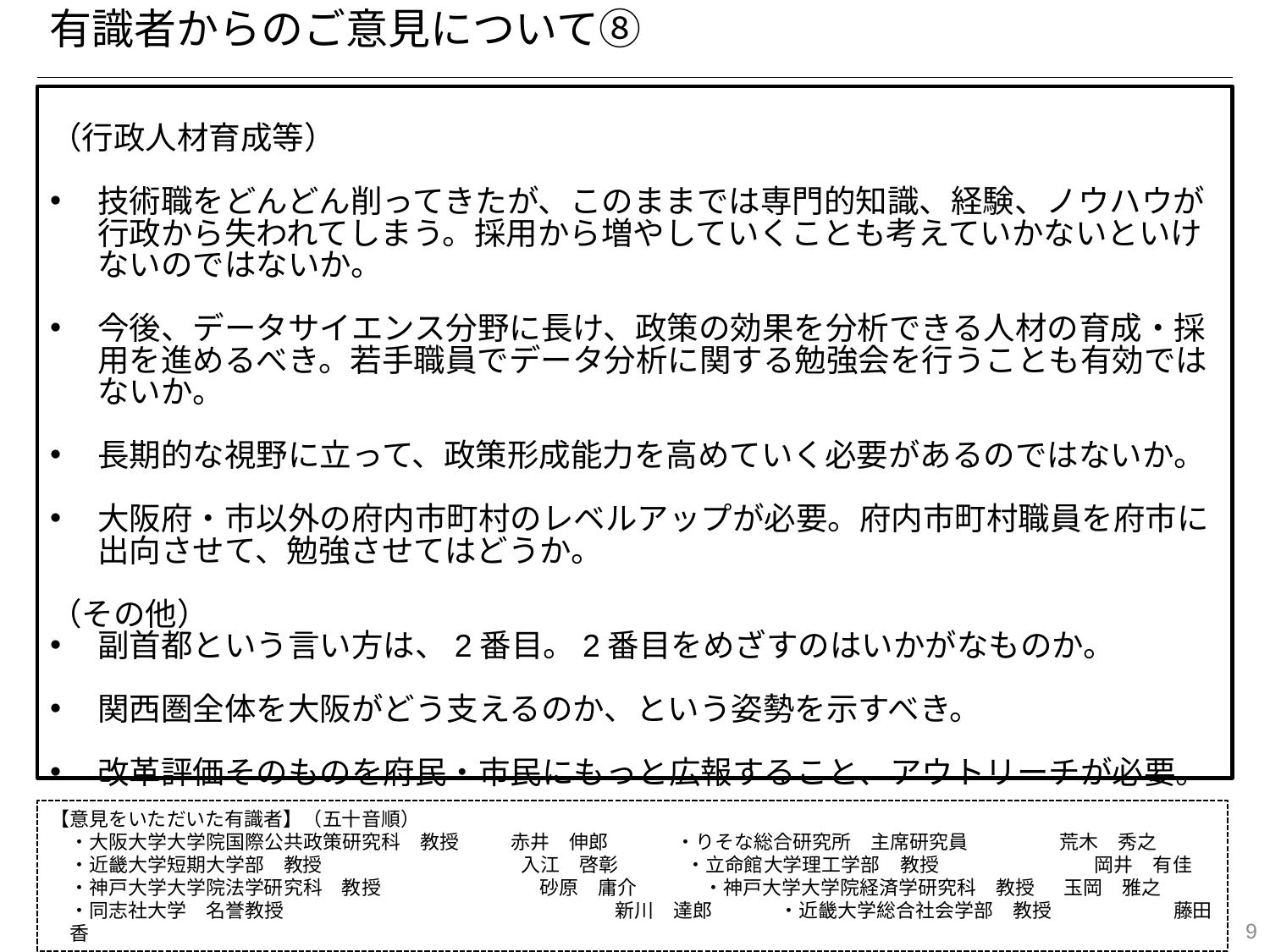

有識者からのご意見について⑧

（行政人材育成等）

技術職をどんどん削ってきたが、このままでは専門的知識、経験、ノウハウが行政から失われてしまう。採用から増やしていくことも考えていかないといけないのではないか。

今後、データサイエンス分野に長け、政策の効果を分析できる人材の育成・採用を進めるべき。若手職員でデータ分析に関する勉強会を行うことも有効ではないか。

長期的な視野に立って、政策形成能力を高めていく必要があるのではないか。

大阪府・市以外の府内市町村のレベルアップが必要。府内市町村職員を府市に出向させて、勉強させてはどうか。

（その他）
副首都という言い方は、2番目。2番目をめざすのはいかがなものか。

関西圏全体を大阪がどう支えるのか、という姿勢を示すべき。

改革評価そのものを府民・市民にもっと広報すること、アウトリーチが必要。
【意見をいただいた有識者】（五十音順）
　・大阪大学大学院国際公共政策研究科　教授　　   赤井　伸郎　　  　・りそな総合研究所　主席研究員　　　 　  荒木　秀之
　・近畿大学短期大学部　教授　　　　　　              　入江　啓彰　　　  ・立命館大学理工学部　教授　　　　　　　　岡井　有佳
　・神戸大学大学院法学研究科　教授    　　　　　　　 砂原　庸介　　　  ・神戸大学大学院経済学研究科　教授  　玉岡　雅之
　・同志社大学　名誉教授　　　　　　　　　　　　　　　　　新川　達郎　　  　・近畿大学総合社会学部　教授　　　　　　 藤田　香
9